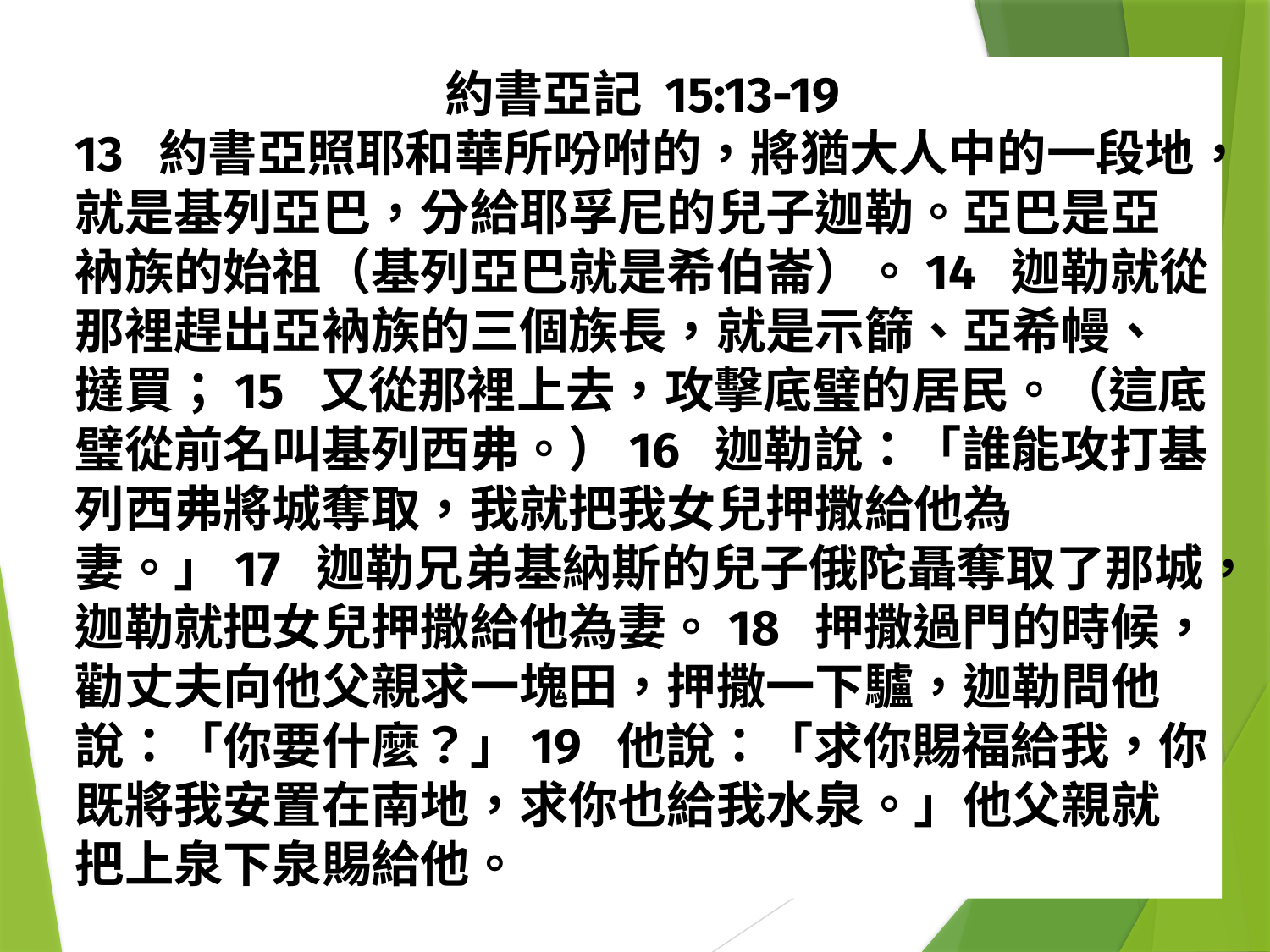

約書亞記 15:13-19
13  約書亞照耶和華所吩咐的，將猶大人中的一段地，就是基列亞巴，分給耶孚尼的兒子迦勒。亞巴是亞衲族的始祖（基列亞巴就是希伯崙）。14  迦勒就從那裡趕出亞衲族的三個族長，就是示篩、亞希幔、撻買；15  又從那裡上去，攻擊底璧的居民。（這底璧從前名叫基列西弗。）16  迦勒說：「誰能攻打基列西弗將城奪取，我就把我女兒押撒給他為妻。」17  迦勒兄弟基納斯的兒子俄陀聶奪取了那城，迦勒就把女兒押撒給他為妻。18  押撒過門的時候，勸丈夫向他父親求一塊田，押撒一下驢，迦勒問他說：「你要什麼？」19  他說：「求你賜福給我，你既將我安置在南地，求你也給我水泉。」他父親就把上泉下泉賜給他。